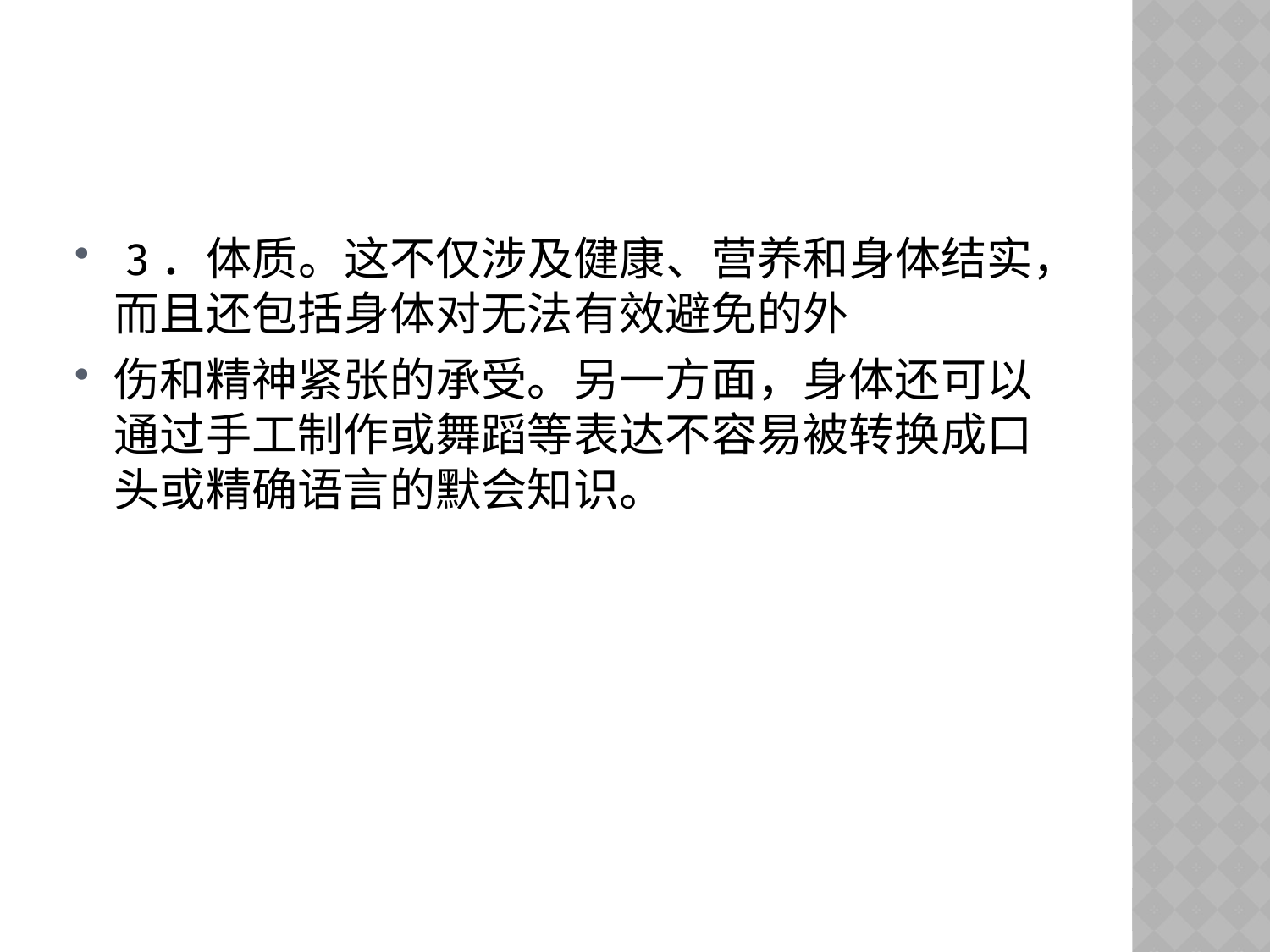

#
 3．体质。这不仅涉及健康、营养和身体结实，而且还包括身体对无法有效避免的外
伤和精神紧张的承受。另一方面，身体还可以通过手工制作或舞蹈等表达不容易被转换成口头或精确语言的默会知识。